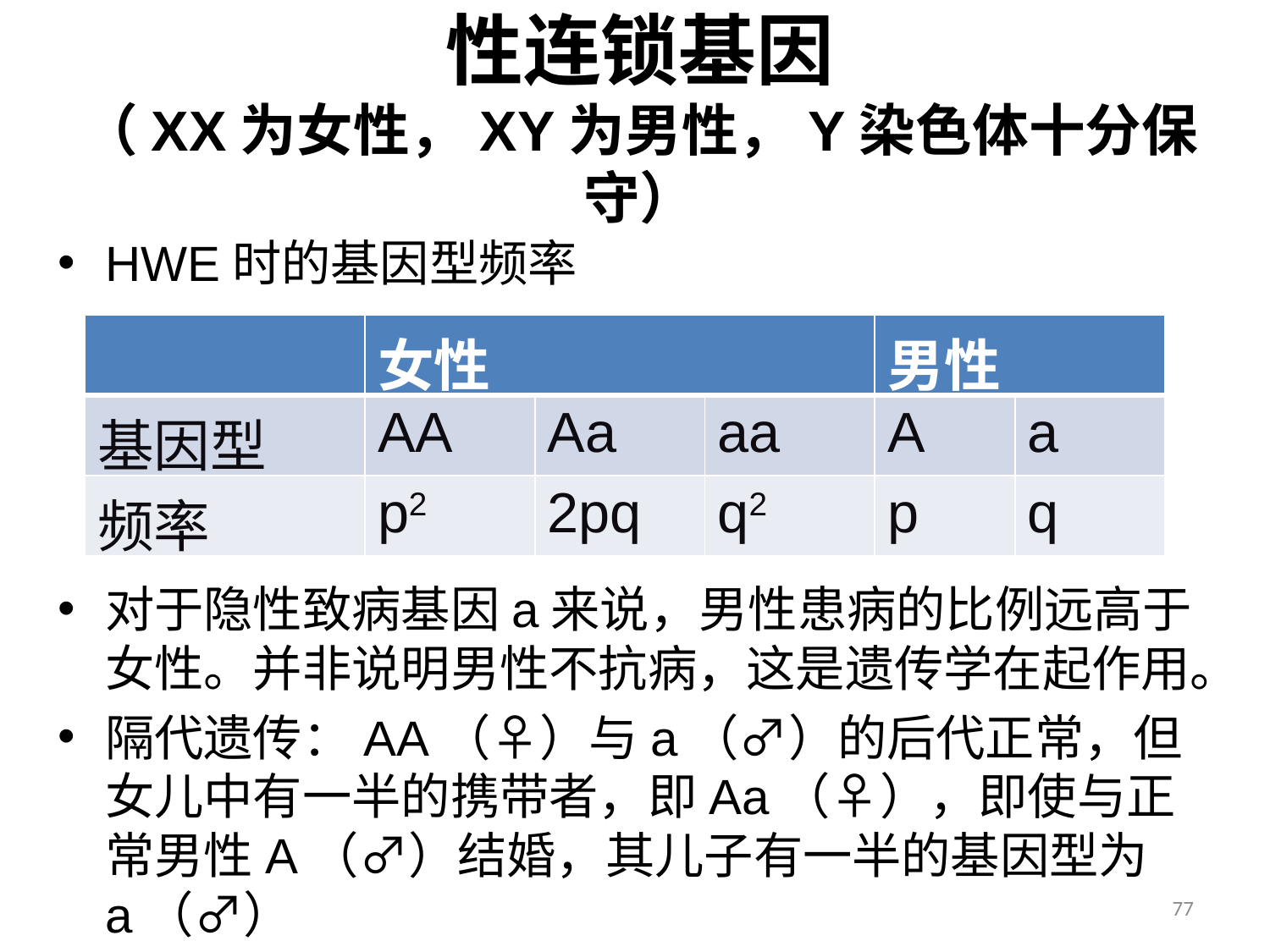

# 性连锁基因 （XX为女性，XY为男性，Y染色体十分保守）
HWE时的基因型频率

对于隐性致病基因a来说，男性患病的比例远高于女性。并非说明男性不抗病，这是遗传学在起作用。
隔代遗传：AA（♀）与a（♂）的后代正常，但女儿中有一半的携带者，即Aa（♀），即使与正常男性A（♂）结婚，其儿子有一半的基因型为a（♂）
|  | 女性 |  |  | 男性 |  |
| --- | --- | --- | --- | --- | --- |
| 基因型 | AA | Aa | aa | A | a |
| 频率 | p2 | 2pq | q2 | p | q |

77